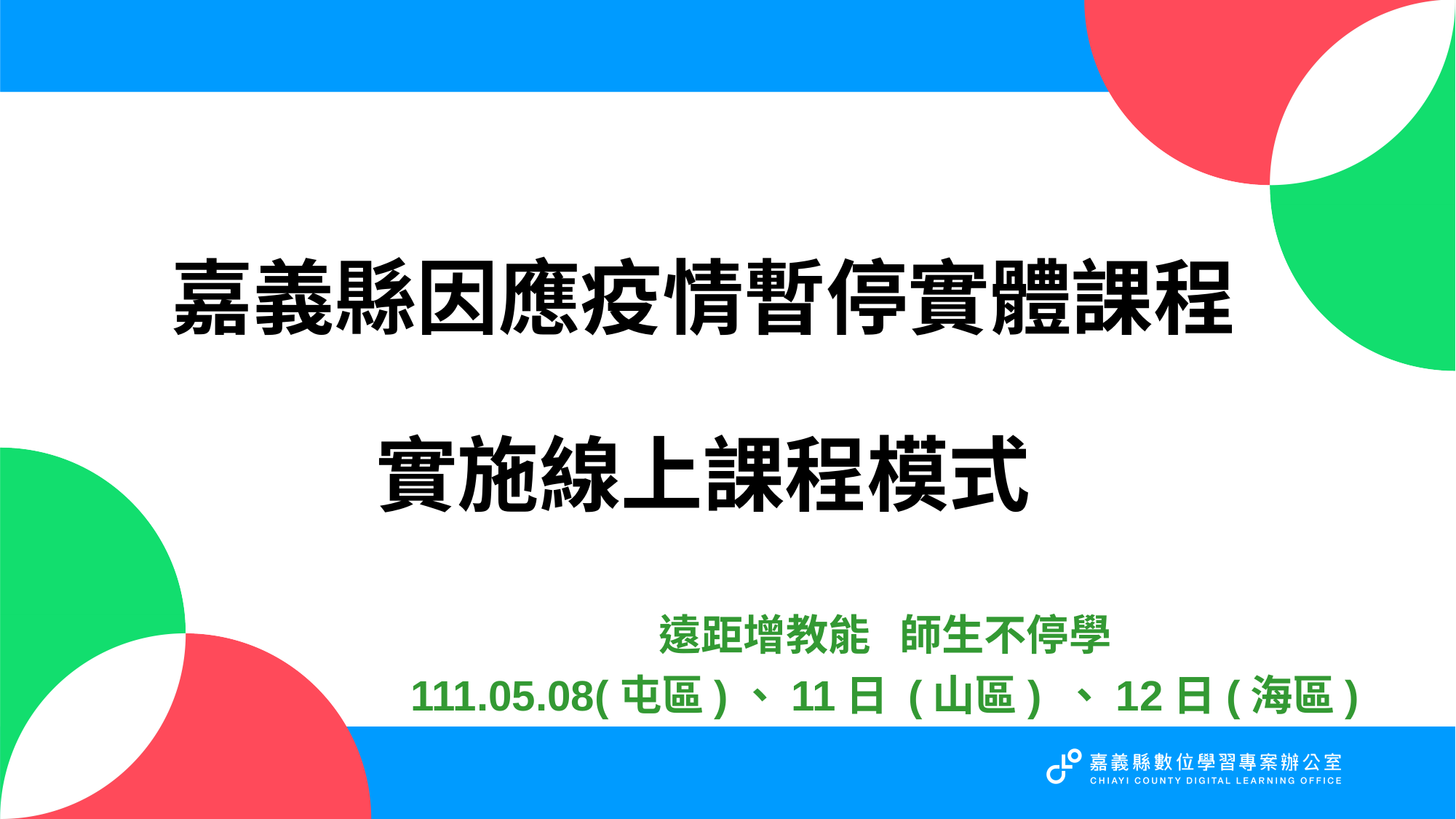

# 嘉義縣因應疫情暫停實體課程 實施線上課程模式
遠距增教能   師生不停學
111.05.08(屯區)、11日 (山區) 、12日(海區)